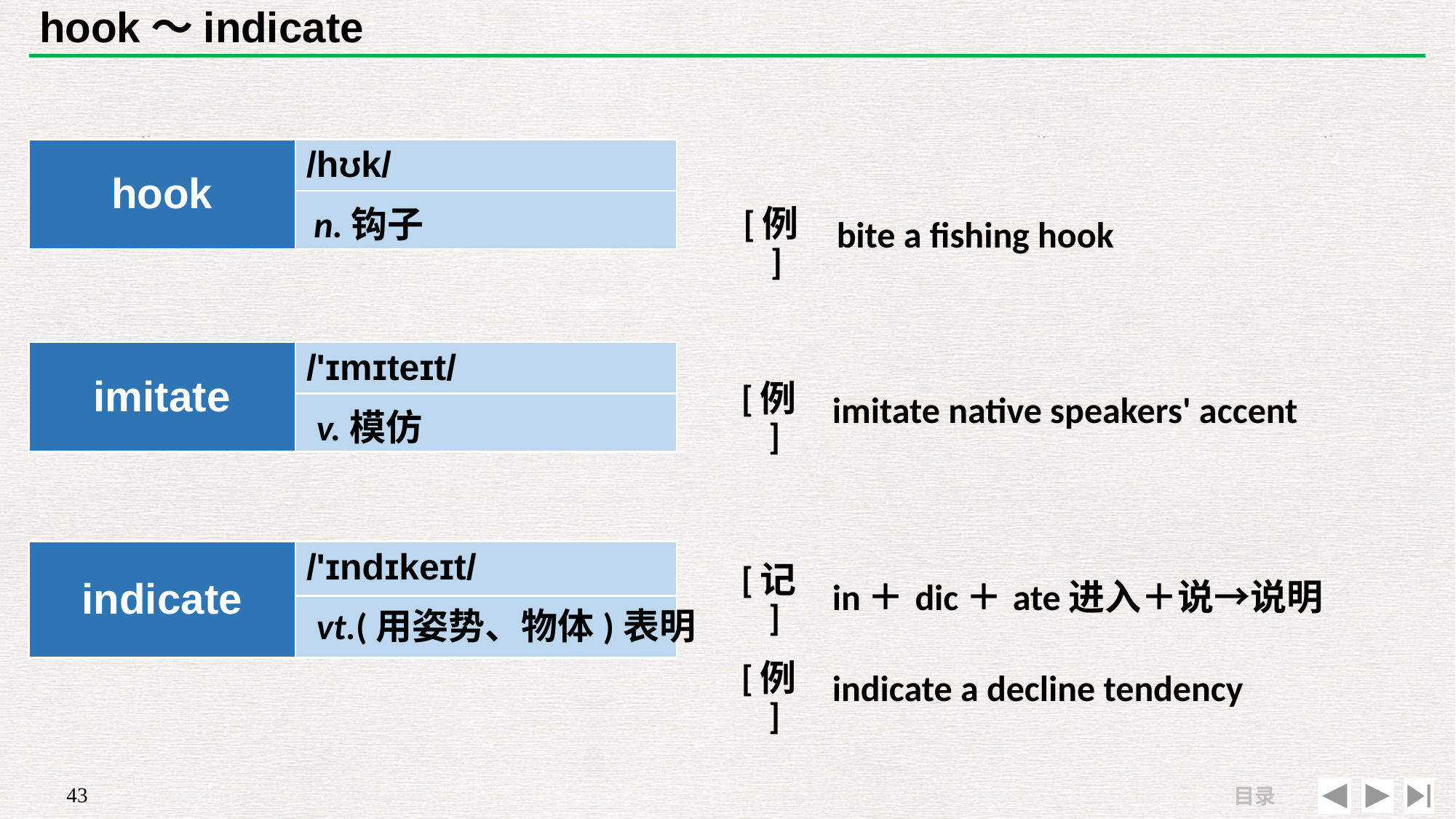

# hook～indicate

| hook | /hʊk/ |
| --- | --- |
|  |  |
|  |  |
| --- | --- |
| [例] | bite a fishing hook |
n.钩子
|  |  |
| --- | --- |
| [例] | imitate native speakers' accent |
| imitate | /'ɪmɪteɪt/ |
| --- | --- |
|  |  |
v.模仿
| indicate | /'ɪndɪkeɪt/ |
| --- | --- |
|  |  |
| [记] | in＋dic＋ate进入＋说→说明 |
| --- | --- |
| [例] | indicate a decline tendency |
vt.(用姿势、物体)表明